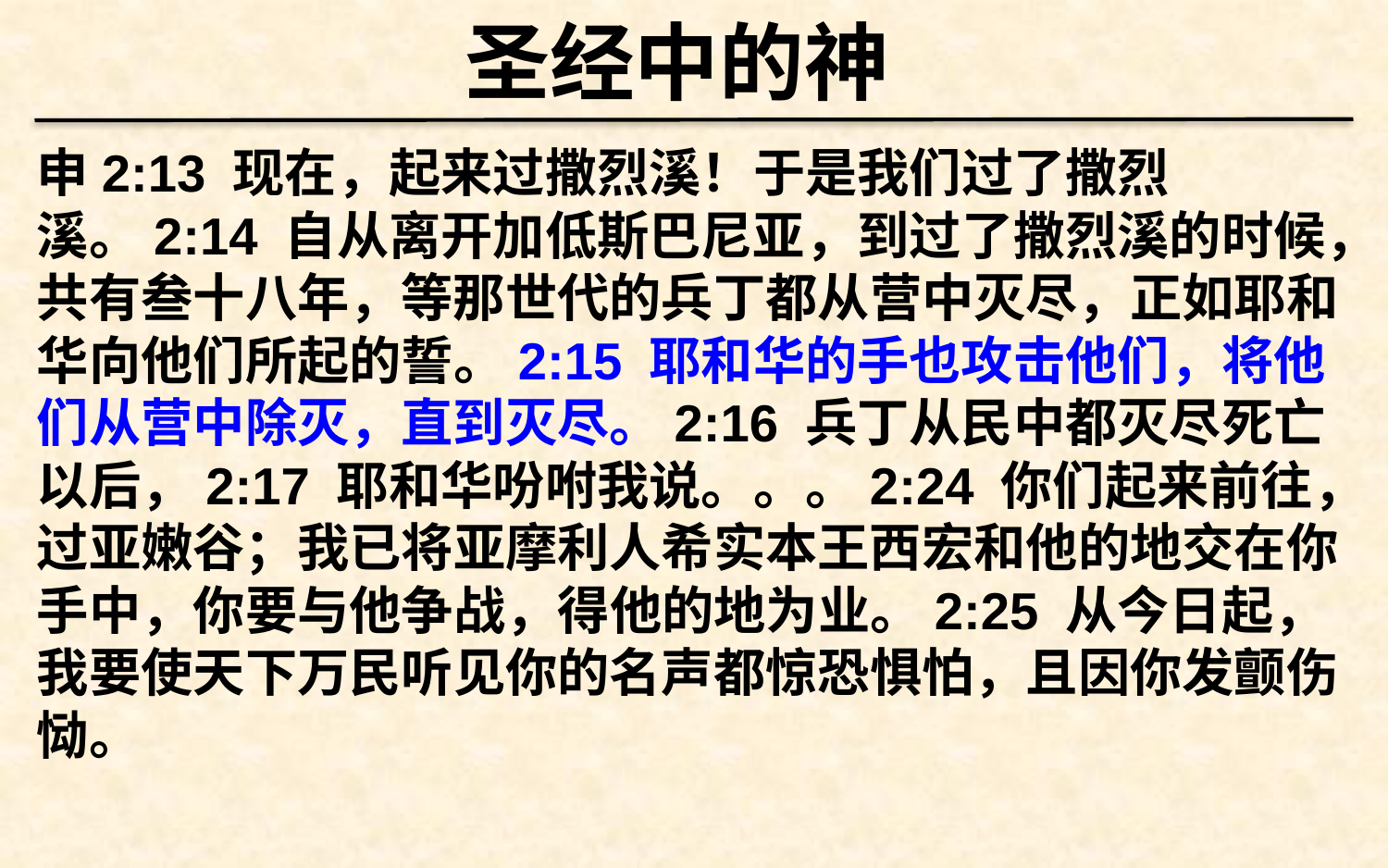

圣经中的神
申2:13 现在，起来过撒烈溪！于是我们过了撒烈溪。2:14 自从离开加低斯巴尼亚，到过了撒烈溪的时候，共有叁十八年，等那世代的兵丁都从营中灭尽，正如耶和华向他们所起的誓。2:15 耶和华的手也攻击他们，将他们从营中除灭，直到灭尽。2:16 兵丁从民中都灭尽死亡以后，2:17 耶和华吩咐我说。。。2:24 你们起来前往，过亚嫩谷；我已将亚摩利人希实本王西宏和他的地交在你手中，你要与他争战，得他的地为业。2:25 从今日起，我要使天下万民听见你的名声都惊恐惧怕，且因你发颤伤恸。